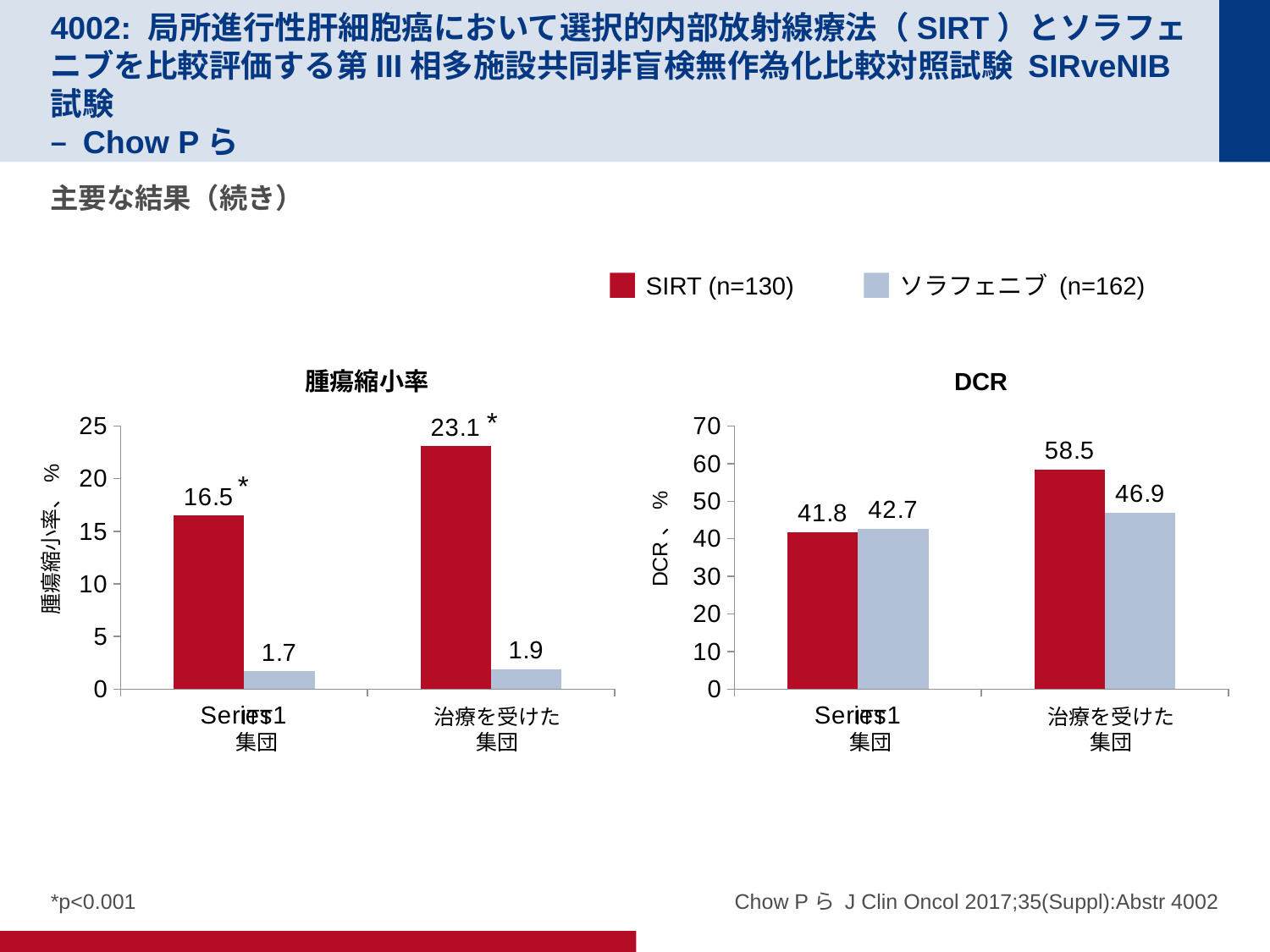

# 4002: 局所進行性肝細胞癌において選択的内部放射線療法（SIRT）とソラフェニブを比較評価する第III相多施設共同非盲検無作為化比較対照試験 SIRveNIB試験 – Chow Pら
主要な結果（続き）
SIRT (n=130)
ソラフェニブ (n=162)

腫瘍縮小率

### Chart

| Category | Series 1 | Series 2 |
|---|---|---|
腫瘍縮小率、%
ITT
集団
治療を受けた
集団
DCR

### Chart

| Category | Series 1 | Series 2 |
|---|---|---|
DCR、%
ITT
集団
治療を受けた
集団
*
*
*p<0.001
Chow Pら J Clin Oncol 2017;35(Suppl):Abstr 4002